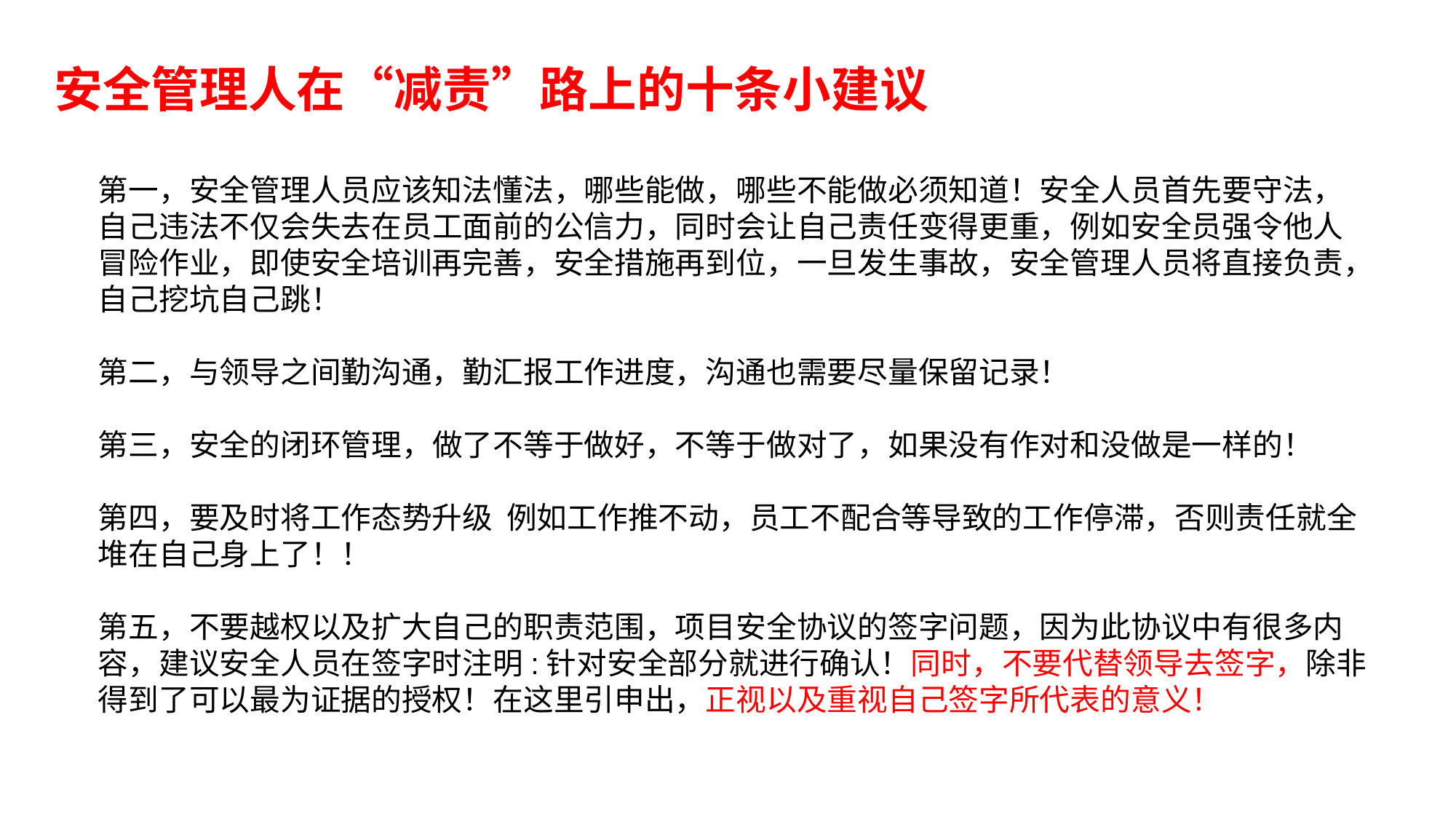

安全管理人在“减责”路上的十条小建议
第一，安全管理人员应该知法懂法，哪些能做，哪些不能做必须知道！安全人员首先要守法，自己违法不仅会失去在员工面前的公信力，同时会让自己责任变得更重，例如安全员强令他人冒险作业，即使安全培训再完善，安全措施再到位，一旦发生事故，安全管理人员将直接负责，自己挖坑自己跳！

第二，与领导之间勤沟通，勤汇报工作进度，沟通也需要尽量保留记录！

第三，安全的闭环管理，做了不等于做好，不等于做对了，如果没有作对和没做是一样的！

第四，要及时将工作态势升级  例如工作推不动，员工不配合等导致的工作停滞，否则责任就全堆在自己身上了！！

第五，不要越权以及扩大自己的职责范围，项目安全协议的签字问题，因为此协议中有很多内容，建议安全人员在签字时注明:针对安全部分就进行确认！同时，不要代替领导去签字，除非得到了可以最为证据的授权！在这里引申出，正视以及重视自己签字所代表的意义！